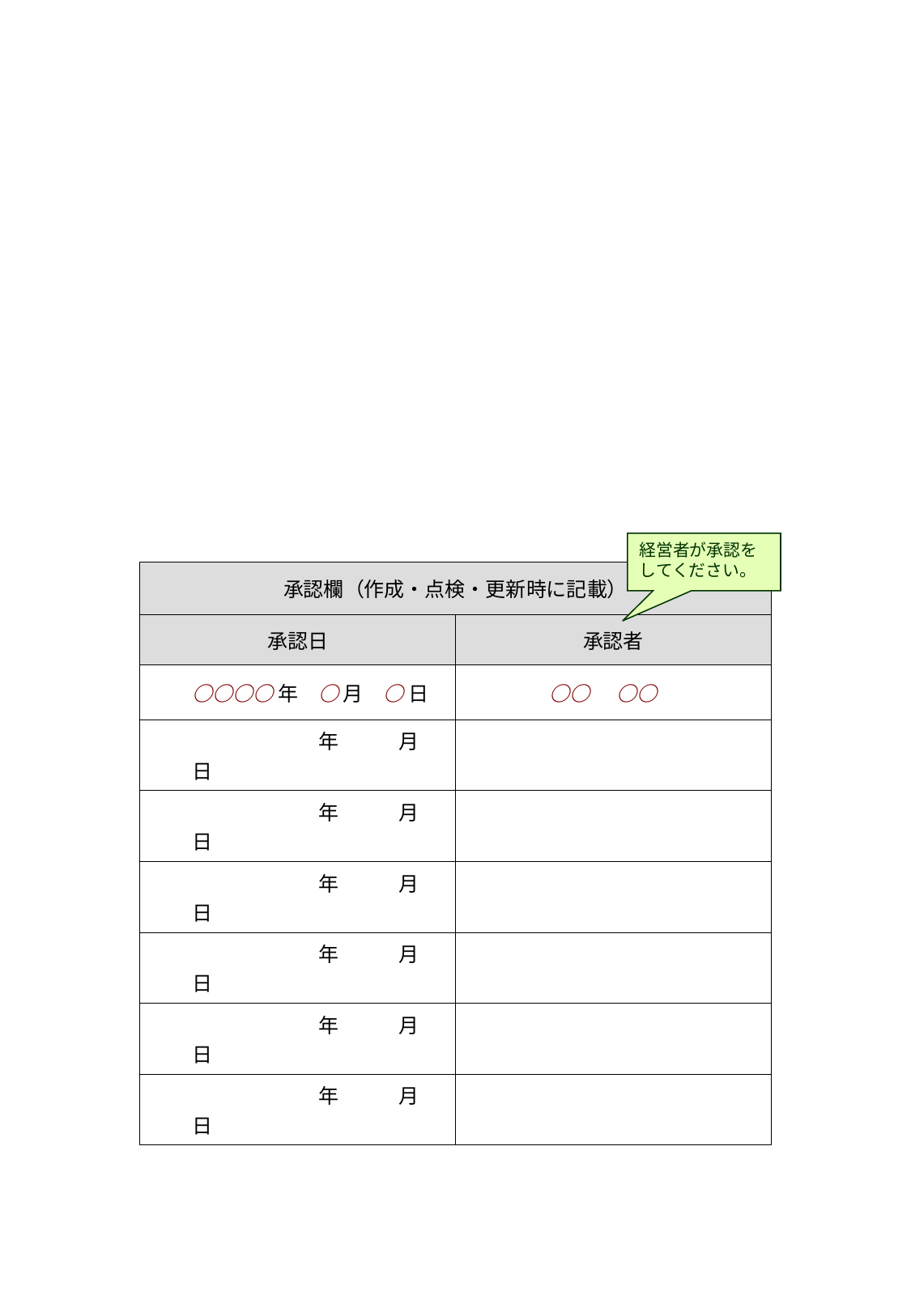

経営者が承認をしてください。
| 承認欄（作成・点検・更新時に記載） |  |
| --- | --- |
| 承認日 | 承認者 |
| ○○○○ 年　○ 月　○ 日 | ○○　○○ |
| 年　　　月　　　日 |  |
| 年　　　月　　　日 |  |
| 年　　　月　　　日 |  |
| 年　　　月　　　日 |  |
| 年　　　月　　　日 |  |
| 年　　　月　　　日 |  |